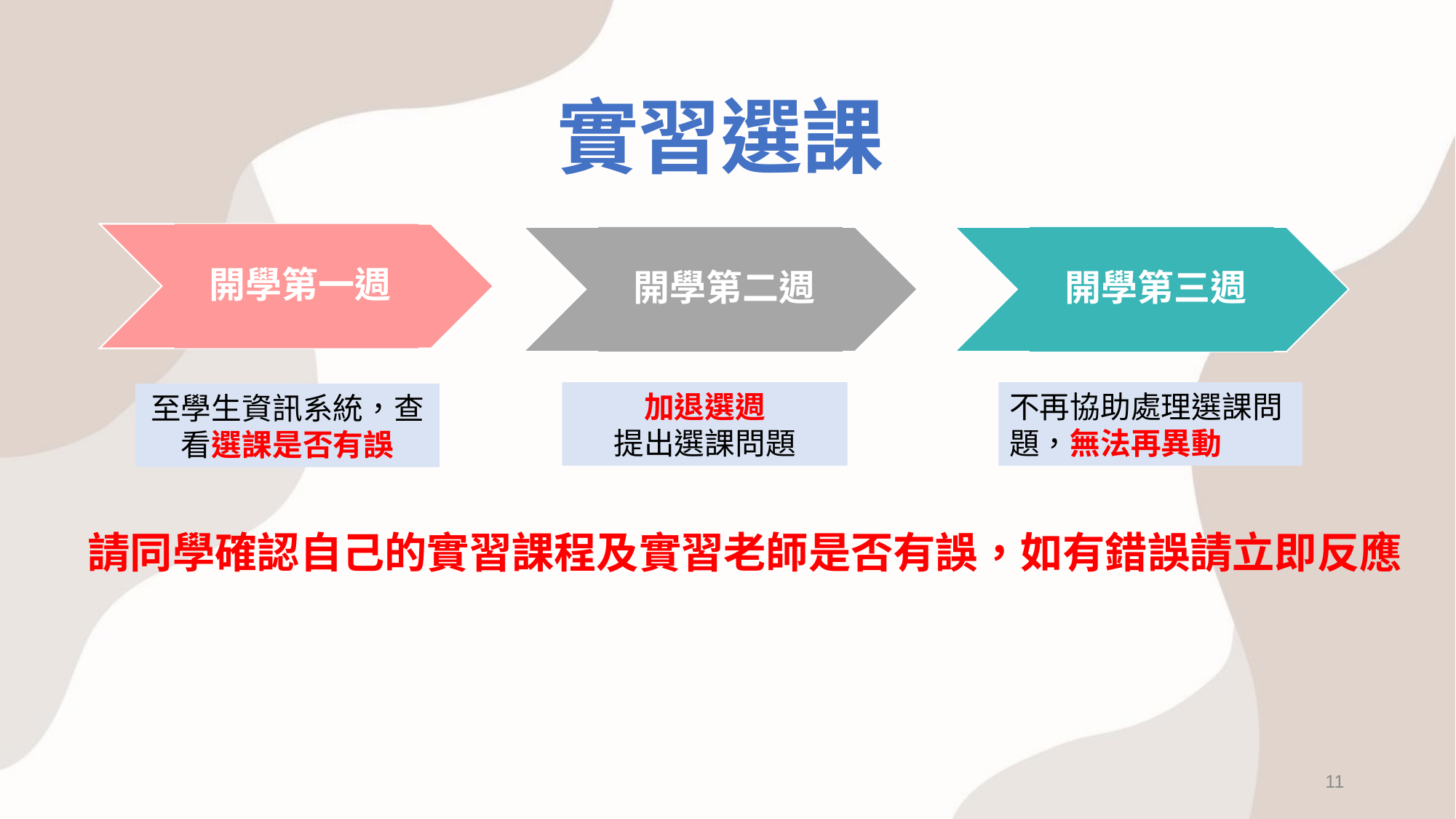

實習選課

開學第一週

開學第二週

開學第三週
加退選週
提出選課問題
不再協助處理選課問題，無法再異動
至學生資訊系統，查看選課是否有誤
請同學確認自己的實習課程及實習老師是否有誤，如有錯誤請立即反應
11